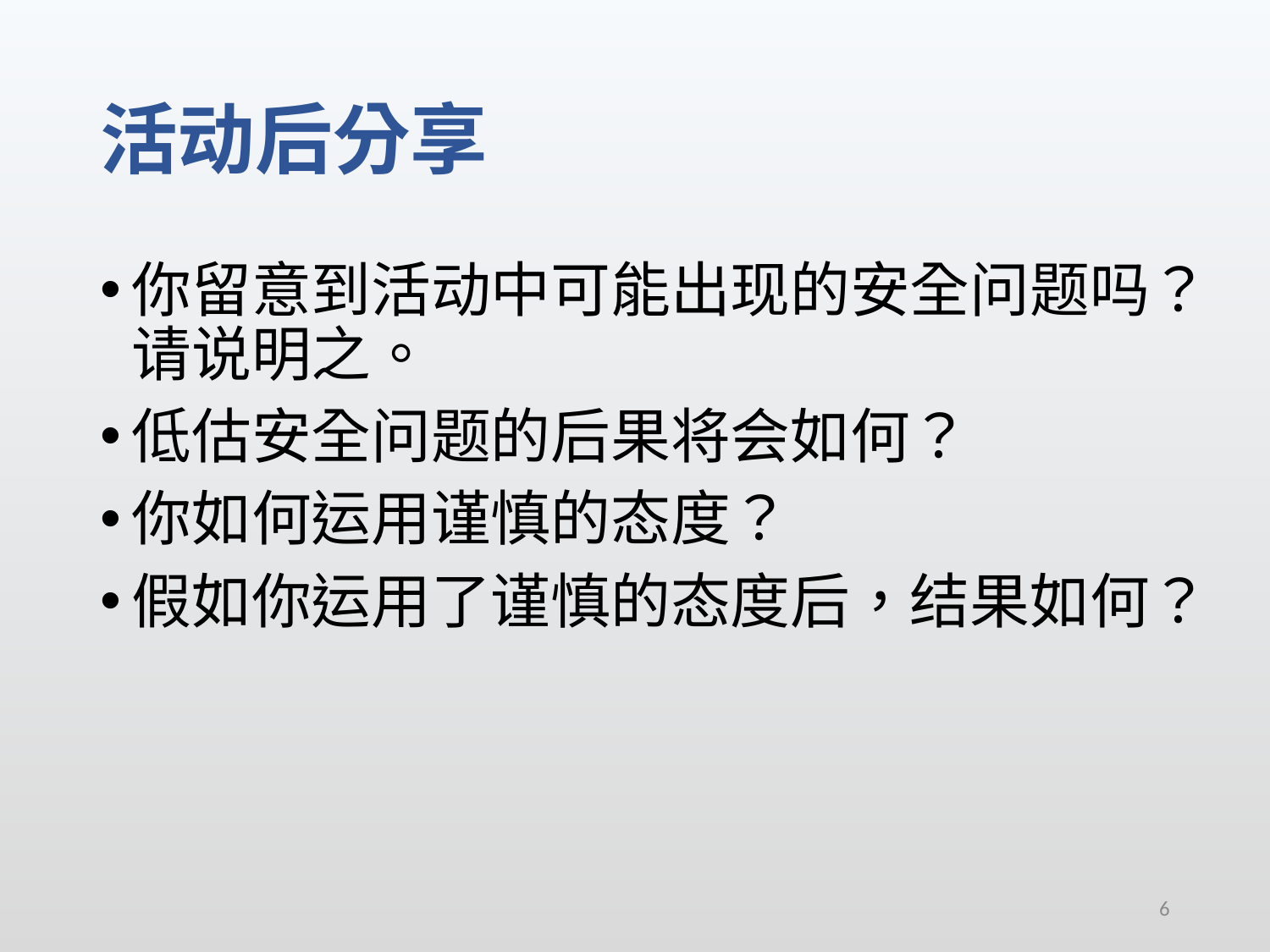

# 活动后分享
你留意到活动中可能出现的安全问题吗？请说明之。
低估安全问题的后果将会如何？
你如何运用谨慎的态度？
假如你运用了谨慎的态度后，结果如何？

6